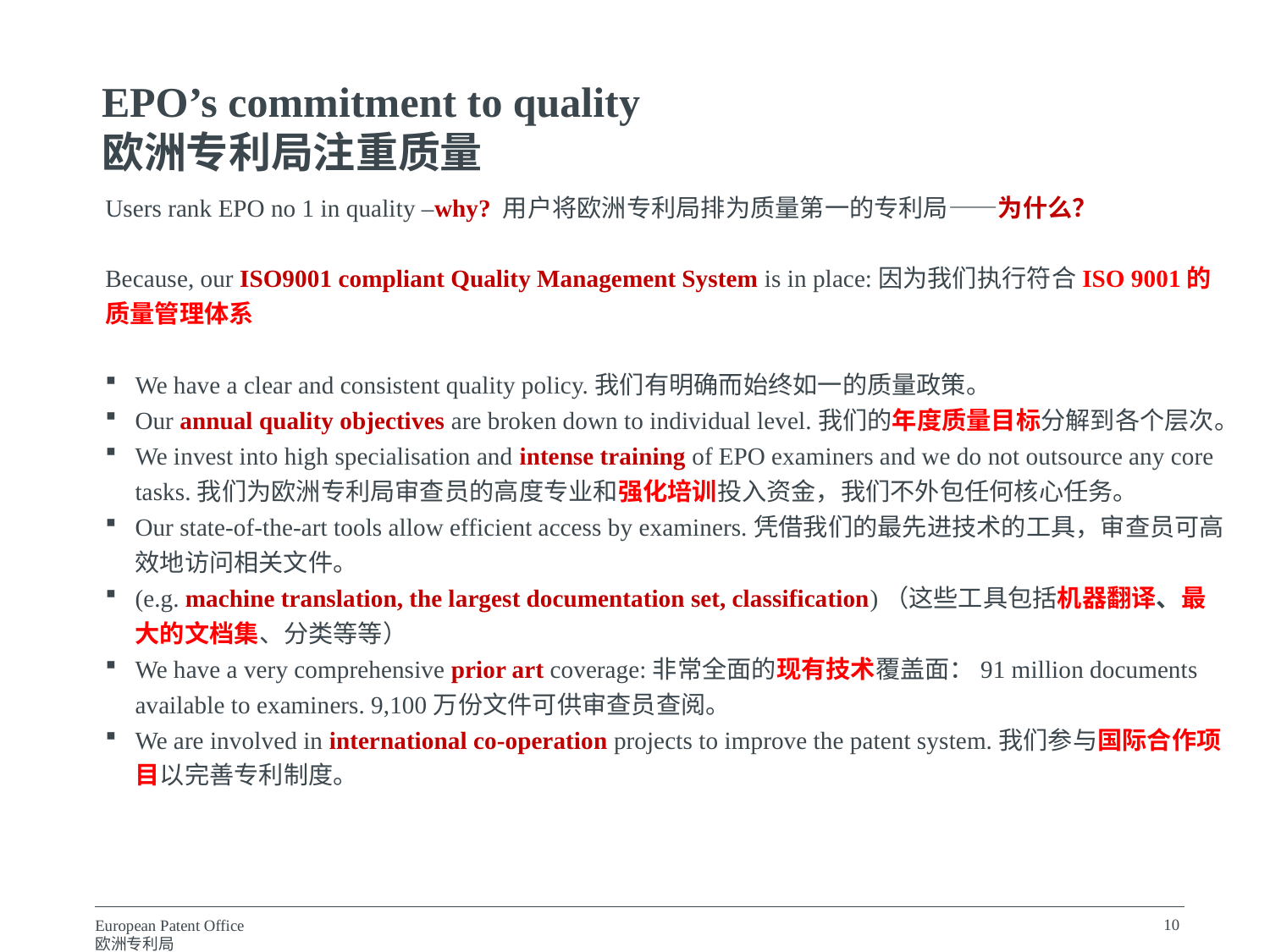

EPO’s commitment to quality
欧洲专利局注重质量
Users rank EPO no 1 in quality –why? 用户将欧洲专利局排为质量第一的专利局——为什么？

Because, our ISO9001 compliant Quality Management System is in place:因为我们执行符合ISO 9001的质量管理体系

We have a clear and consistent quality policy.我们有明确而始终如一的质量政策。
Our annual quality objectives are broken down to individual level.我们的年度质量目标分解到各个层次。
We invest into high specialisation and intense training of EPO examiners and we do not outsource any core tasks.我们为欧洲专利局审查员的高度专业和强化培训投入资金，我们不外包任何核心任务。
Our state-of-the-art tools allow efficient access by examiners.凭借我们的最先进技术的工具，审查员可高效地访问相关文件。
(e.g. machine translation, the largest documentation set, classification)（这些工具包括机器翻译、最大的文档集、分类等等）
We have a very comprehensive prior art coverage:非常全面的现有技术覆盖面：91 million documents available to examiners. 9,100万份文件可供审查员查阅。
We are involved in international co-operation projects to improve the patent system.我们参与国际合作项目以完善专利制度。

10